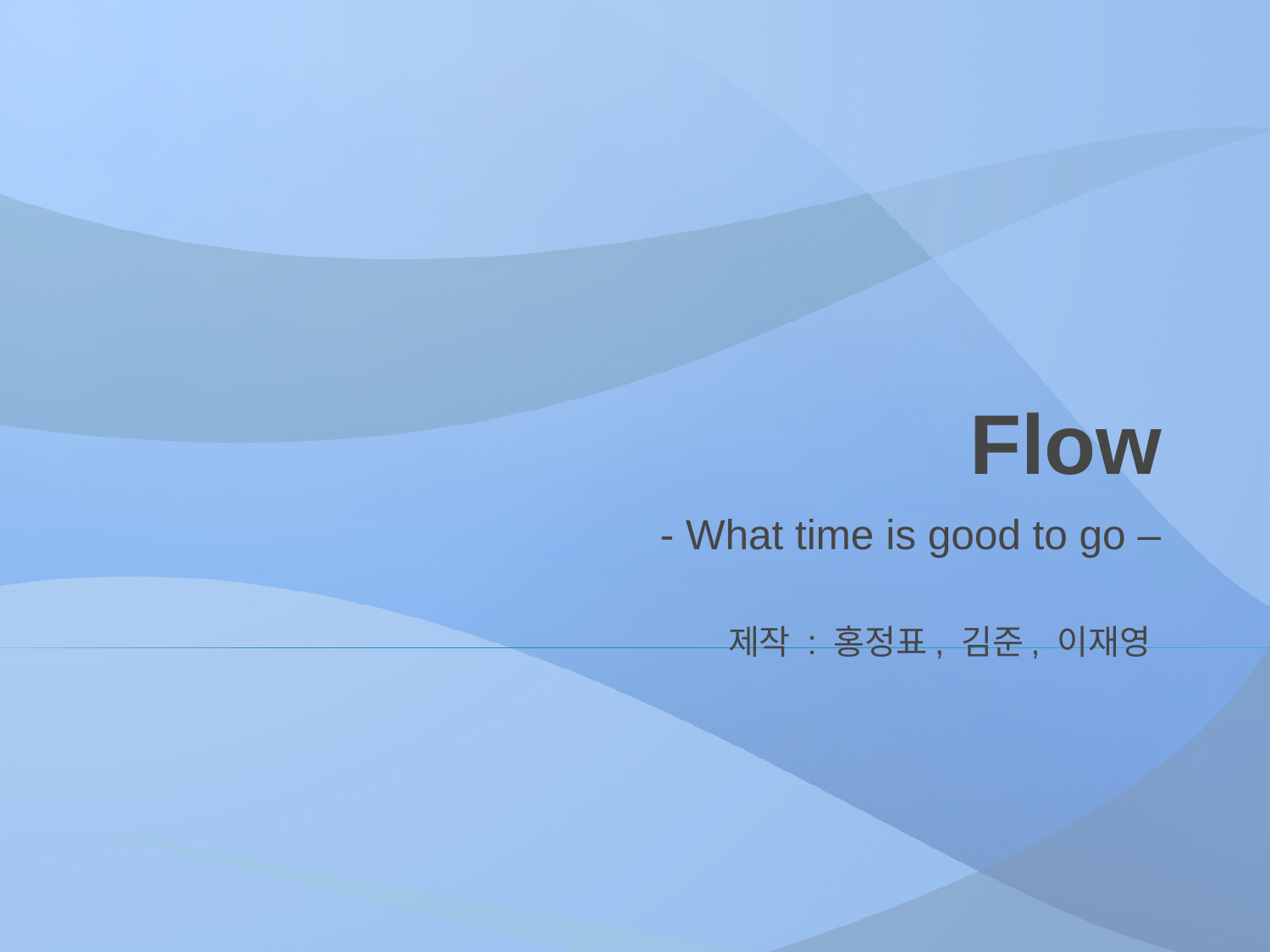

# Flow
 - What time is good to go –

제작 : 홍정표, 김준, 이재영